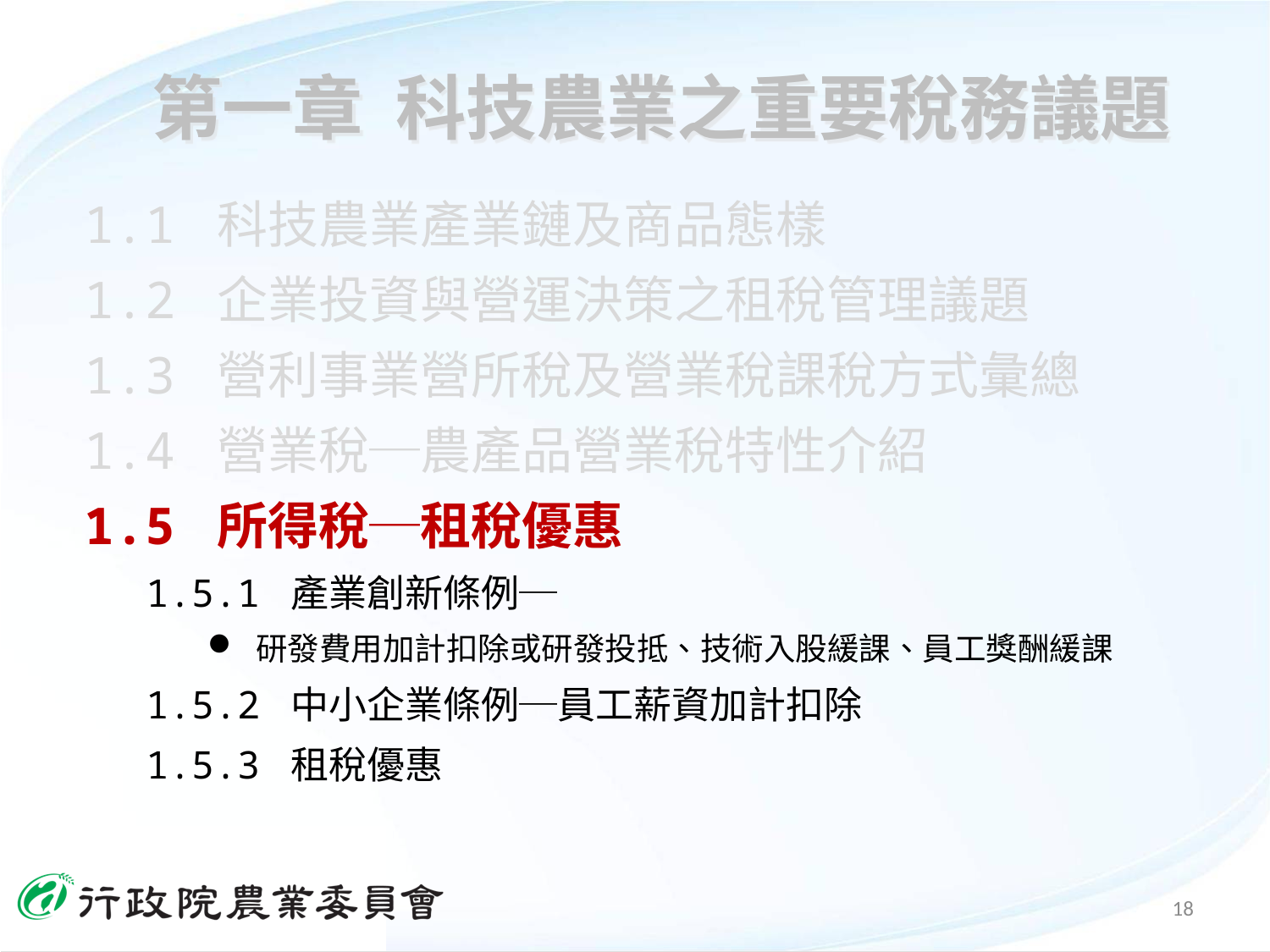

第一章  科技農業之重要稅務議題
1.1 科技農業產業鏈及商品態樣
1.2 企業投資與營運決策之租稅管理議題
1.3 營利事業營所稅及營業稅課稅方式彙總
1.4 營業稅─農產品營業稅特性介紹
1.5 所得稅─租稅優惠
1.5.1 產業創新條例─
研發費用加計扣除或研發投抵、技術入股緩課、員工獎酬緩課
1.5.2 中小企業條例─員工薪資加計扣除
1.5.3 租稅優惠

18